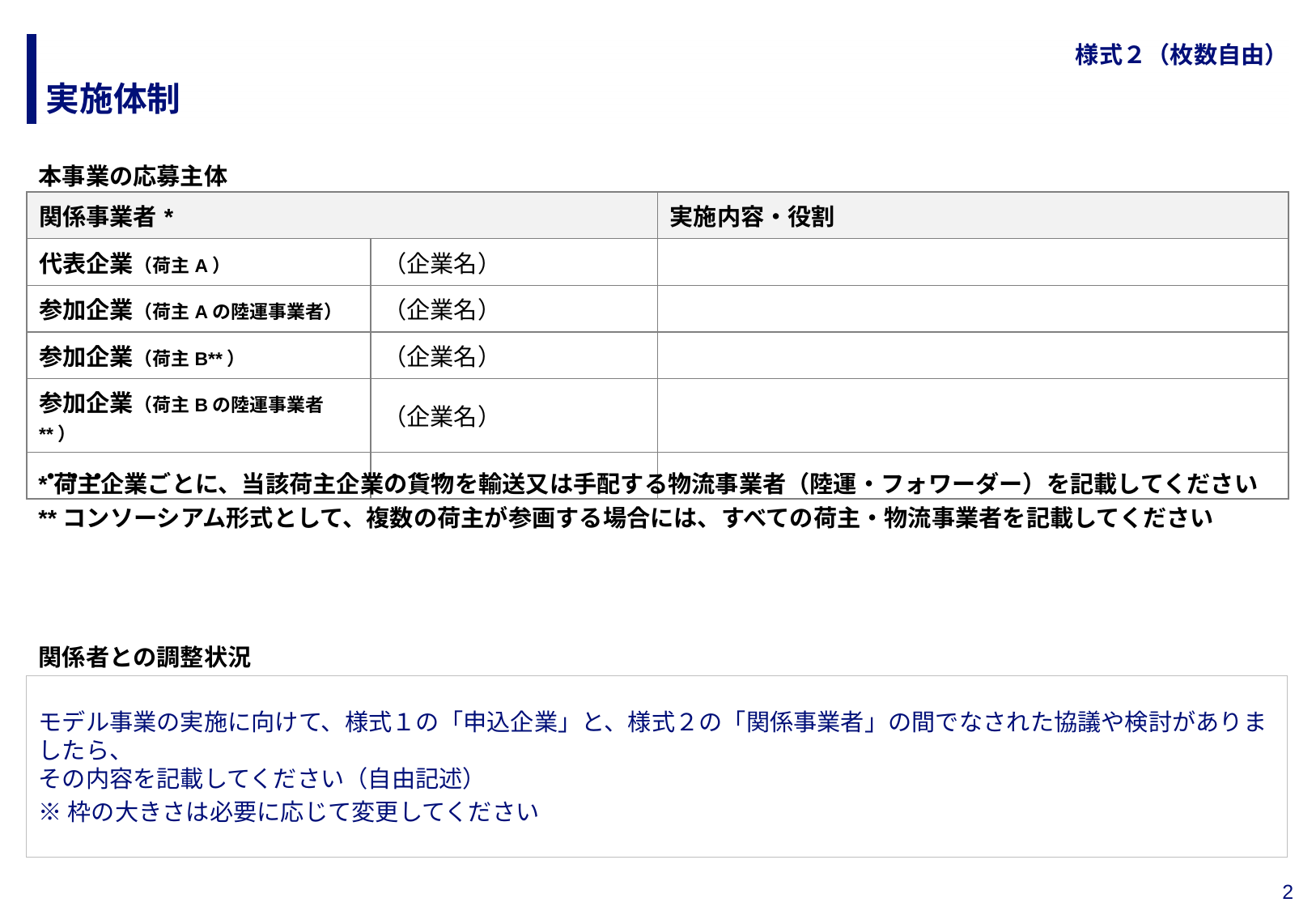

# 様式２（枚数自由）
実施体制
本事業の応募主体
| 関係事業者\* |  | 実施内容・役割 |
| --- | --- | --- |
| 代表企業（荷主A） | （企業名） |  |
| 参加企業（荷主Aの陸運事業者） | （企業名） |  |
| 参加企業（荷主B\*\*） | （企業名） |  |
| 参加企業（荷主Bの陸運事業者\*\*） | （企業名） |  |
| ・・・ | ・・・ | ・・・ |
*荷主企業ごとに、当該荷主企業の貨物を輸送又は手配する物流事業者（陸運・フォワーダー）を記載してください
**コンソーシアム形式として、複数の荷主が参画する場合には、すべての荷主・物流事業者を記載してください
関係者との調整状況
モデル事業の実施に向けて、様式１の「申込企業」と、様式２の「関係事業者」の間でなされた協議や検討がありましたら、
その内容を記載してください（自由記述）
※枠の大きさは必要に応じて変更してください